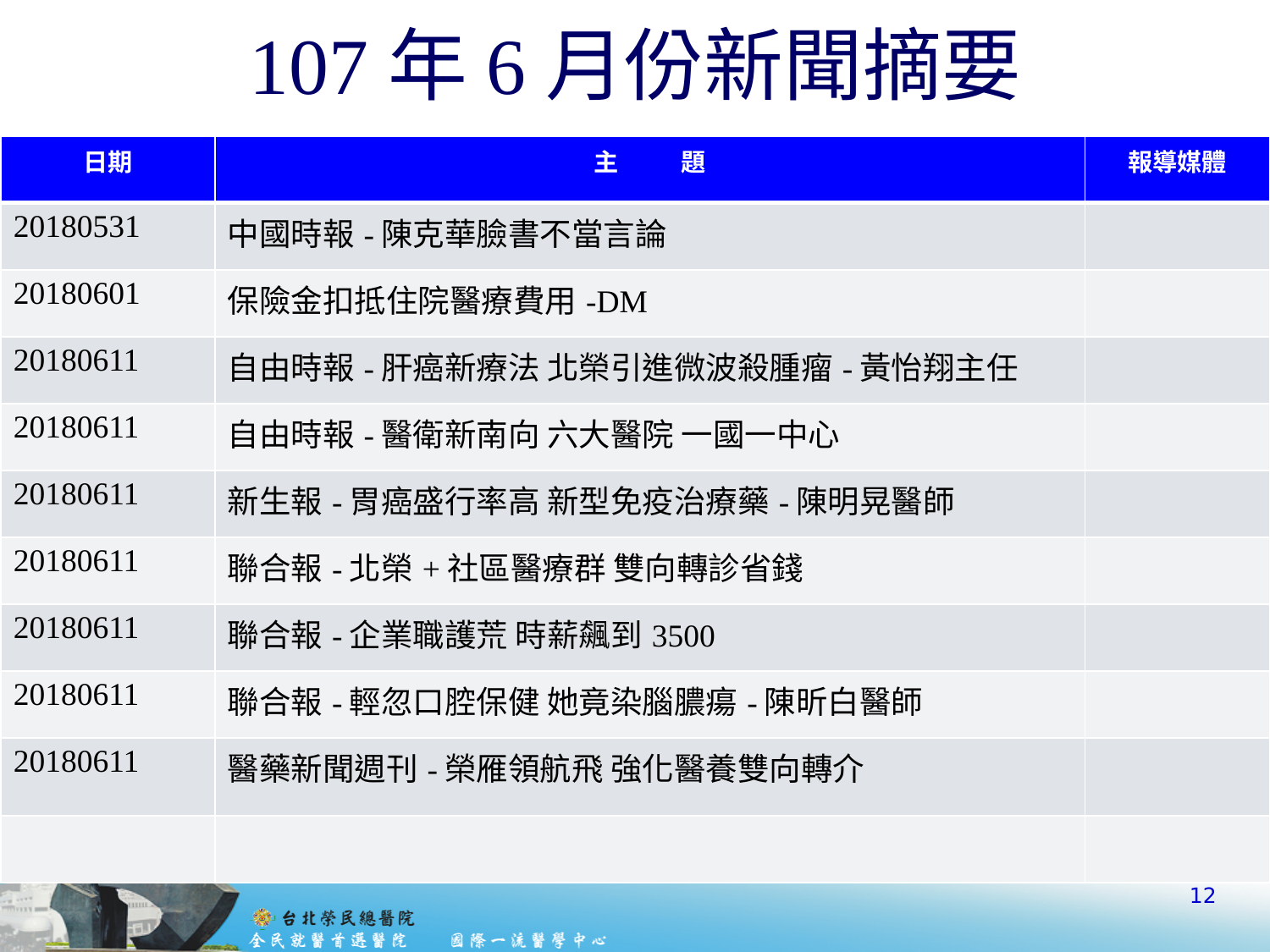

# 107年6月份新聞摘要
| 日期 | 主 題 | 報導媒體 |
| --- | --- | --- |
| 20180531 | 中國時報-陳克華臉書不當言論 |  |
| 20180601 | 保險金扣抵住院醫療費用-DM |  |
| 20180611 | 自由時報-肝癌新療法 北榮引進微波殺腫瘤-黃怡翔主任 |  |
| 20180611 | 自由時報-醫衛新南向 六大醫院 一國一中心 |  |
| 20180611 | 新生報-胃癌盛行率高 新型免疫治療藥-陳明晃醫師 |  |
| 20180611 | 聯合報-北榮+社區醫療群 雙向轉診省錢 |  |
| 20180611 | 聯合報-企業職護荒 時薪飆到3500 |  |
| 20180611 | 聯合報-輕忽口腔保健 她竟染腦膿瘍-陳昕白醫師 |  |
| 20180611 | 醫藥新聞週刊-榮雁領航飛 強化醫養雙向轉介 |  |
|  |  |  |
12